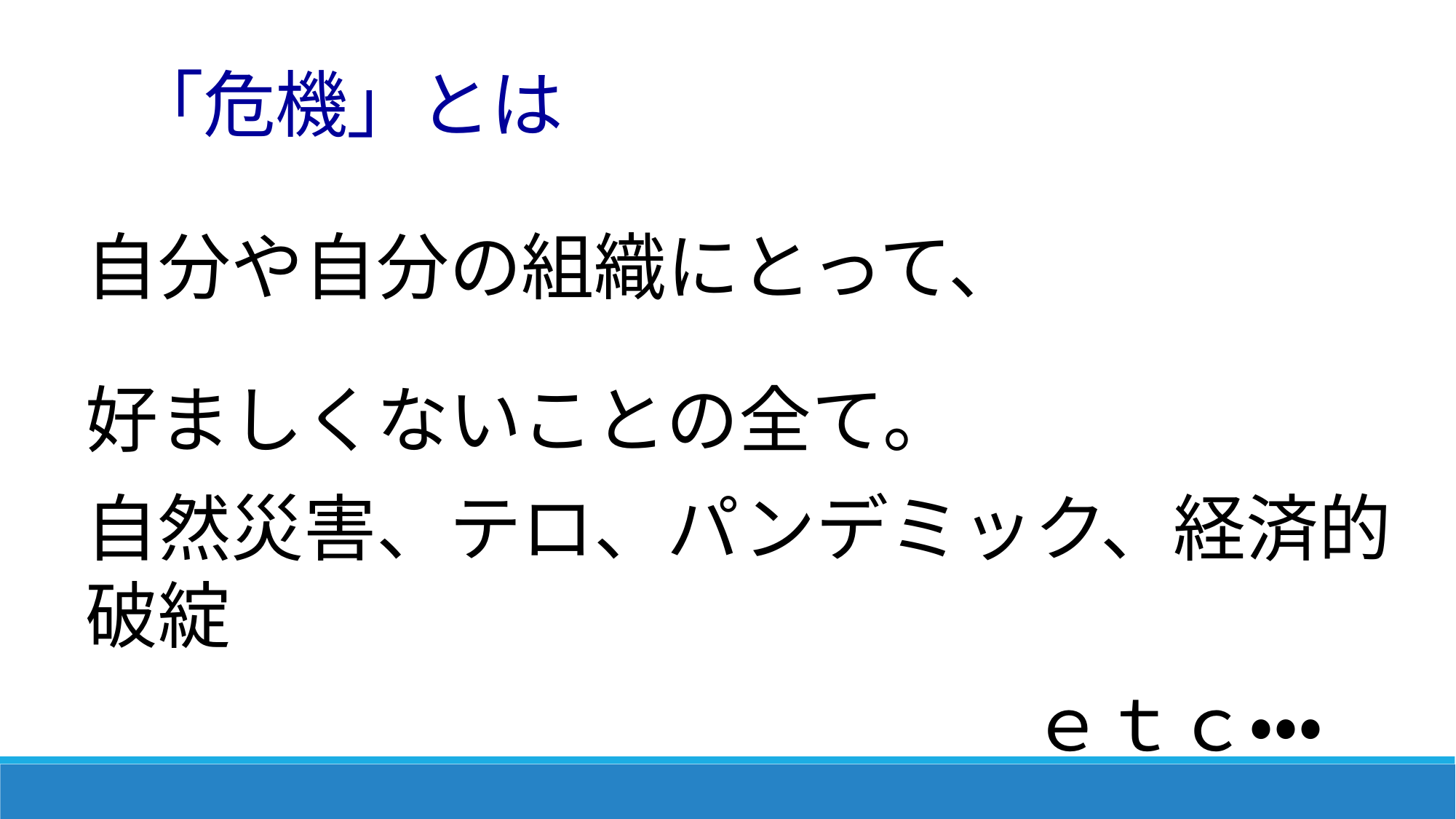

「危機」とは
自分や自分の組織にとって、
好ましくないことの全て。
自然災害、テロ、パンデミック、経済的破綻
ｅｔｃ・・・